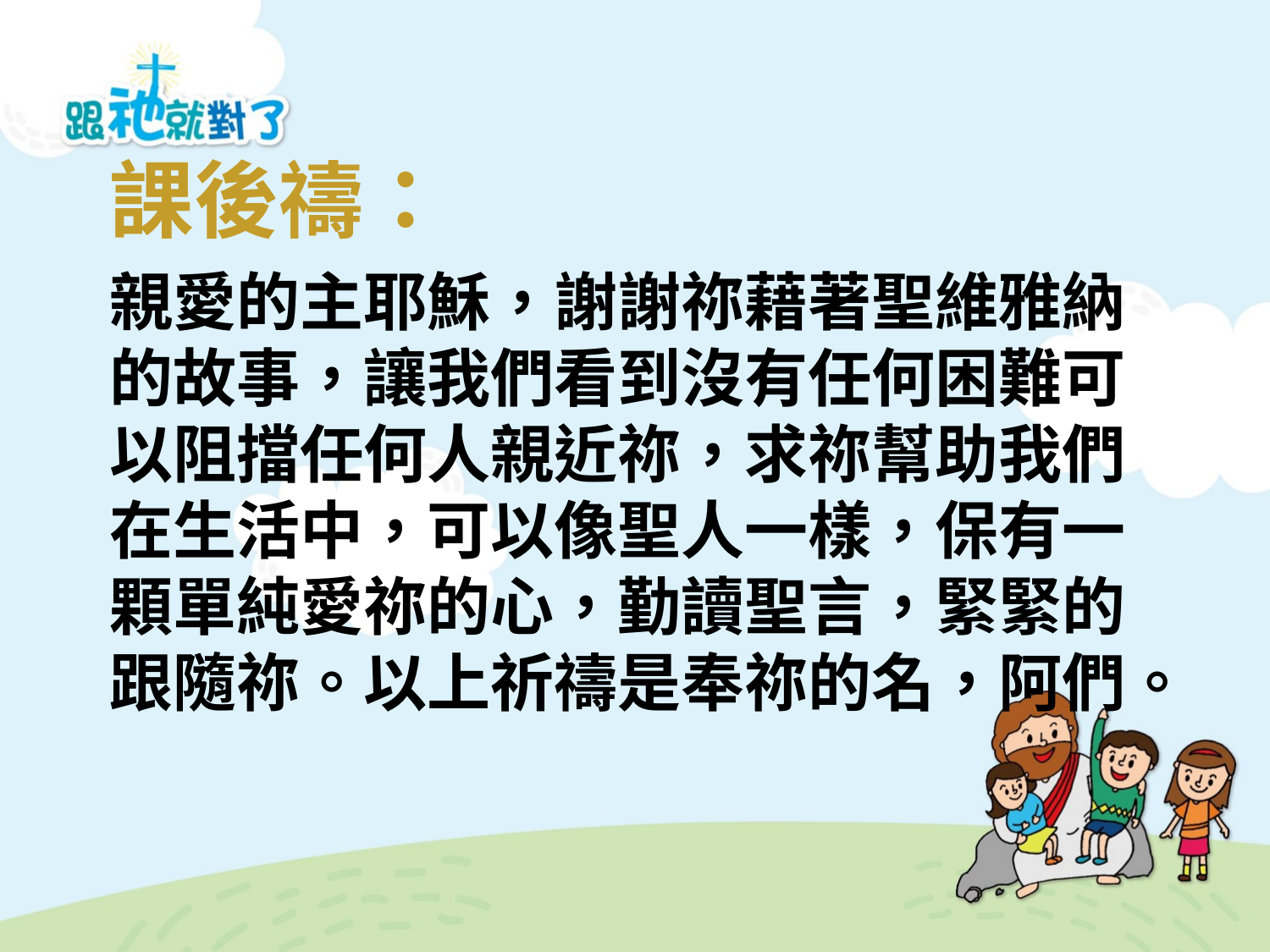

課後禱：
親愛的主耶穌，謝謝祢藉著聖維雅納的故事，讓我們看到沒有任何困難可以阻擋任何人親近祢，求祢幫助我們在生活中，可以像聖人一樣，保有一顆單純愛祢的心，勤讀聖言，緊緊的跟隨祢。以上祈禱是奉祢的名，阿們。